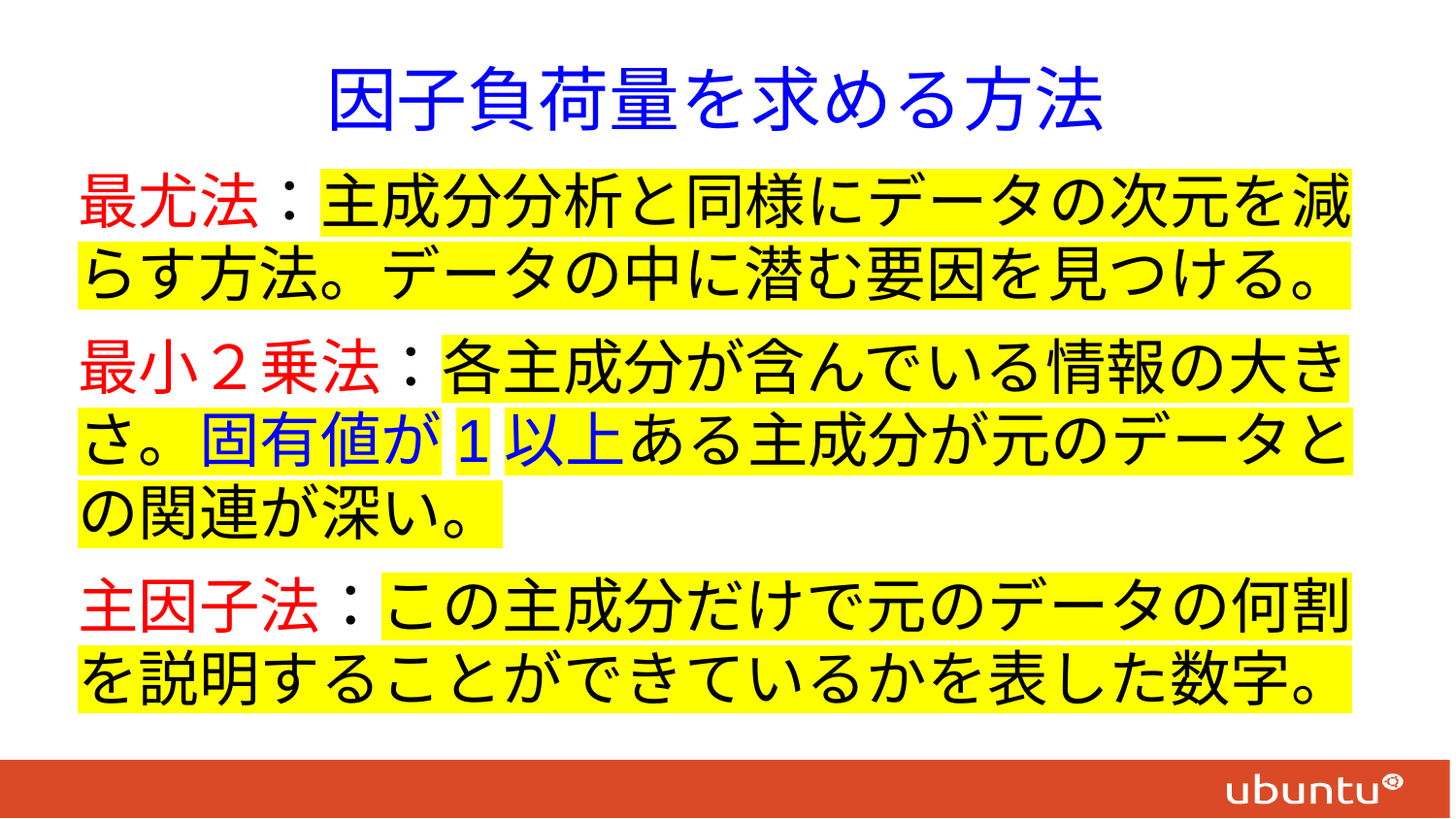

# 因子負荷量を求める方法
最尤法：主成分分析と同様にデータの次元を減らす方法。データの中に潜む要因を見つける。
最小２乗法：各主成分が含んでいる情報の大きさ。固有値が1以上ある主成分が元のデータとの関連が深い。
主因子法：この主成分だけで元のデータの何割を説明することができているかを表した数字。